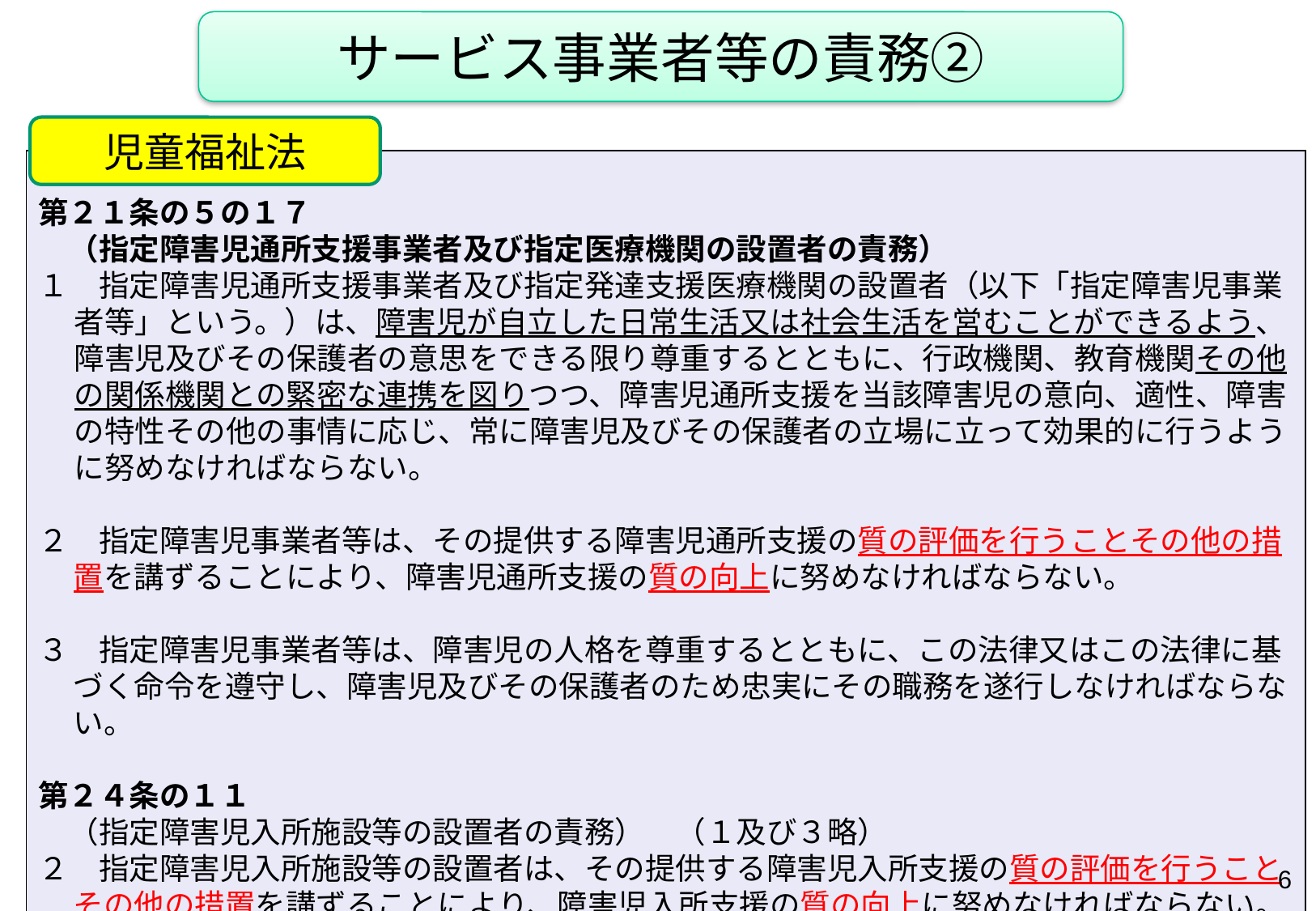

サービス事業者等の責務②
児童福祉法

第２１条の５の１７
　（指定障害児通所支援事業者及び指定医療機関の設置者の責務）
１　指定障害児通所支援事業者及び指定発達支援医療機関の設置者（以下「指定障害児事業者等」という。）は、障害児が自立した日常生活又は社会生活を営むことができるよう、障害児及びその保護者の意思をできる限り尊重するとともに、行政機関、教育機関その他の関係機関との緊密な連携を図りつつ、障害児通所支援を当該障害児の意向、適性、障害の特性その他の事情に応じ、常に障害児及びその保護者の立場に立って効果的に行うように努めなければならない。

２　指定障害児事業者等は、その提供する障害児通所支援の質の評価を行うことその他の措置を講ずることにより、障害児通所支援の質の向上に努めなければならない。

３　指定障害児事業者等は、障害児の人格を尊重するとともに、この法律又はこの法律に基づく命令を遵守し、障害児及びその保護者のため忠実にその職務を遂行しなければならない。

第２４条の１１
　（指定障害児入所施設等の設置者の責務）　（１及び３略）
２　指定障害児入所施設等の設置者は、その提供する障害児入所支援の質の評価を行うことその他の措置を講ずることにより、障害児入所支援の質の向上に努めなければならない。
6